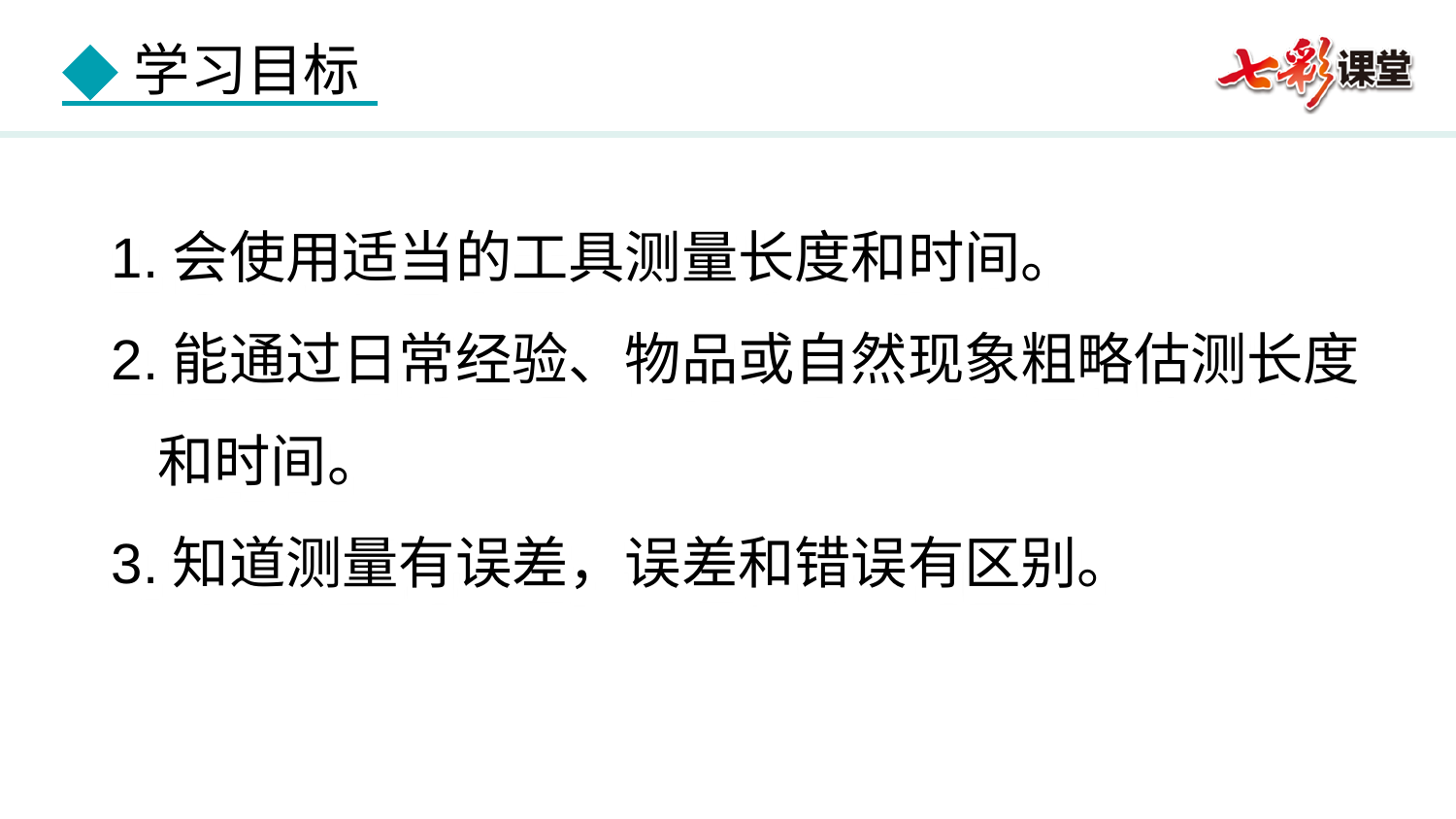

1.会使用适当的工具测量长度和时间。
2.能通过日常经验、物品或自然现象粗略估测长度和时间。
3.知道测量有误差，误差和错误有区别。